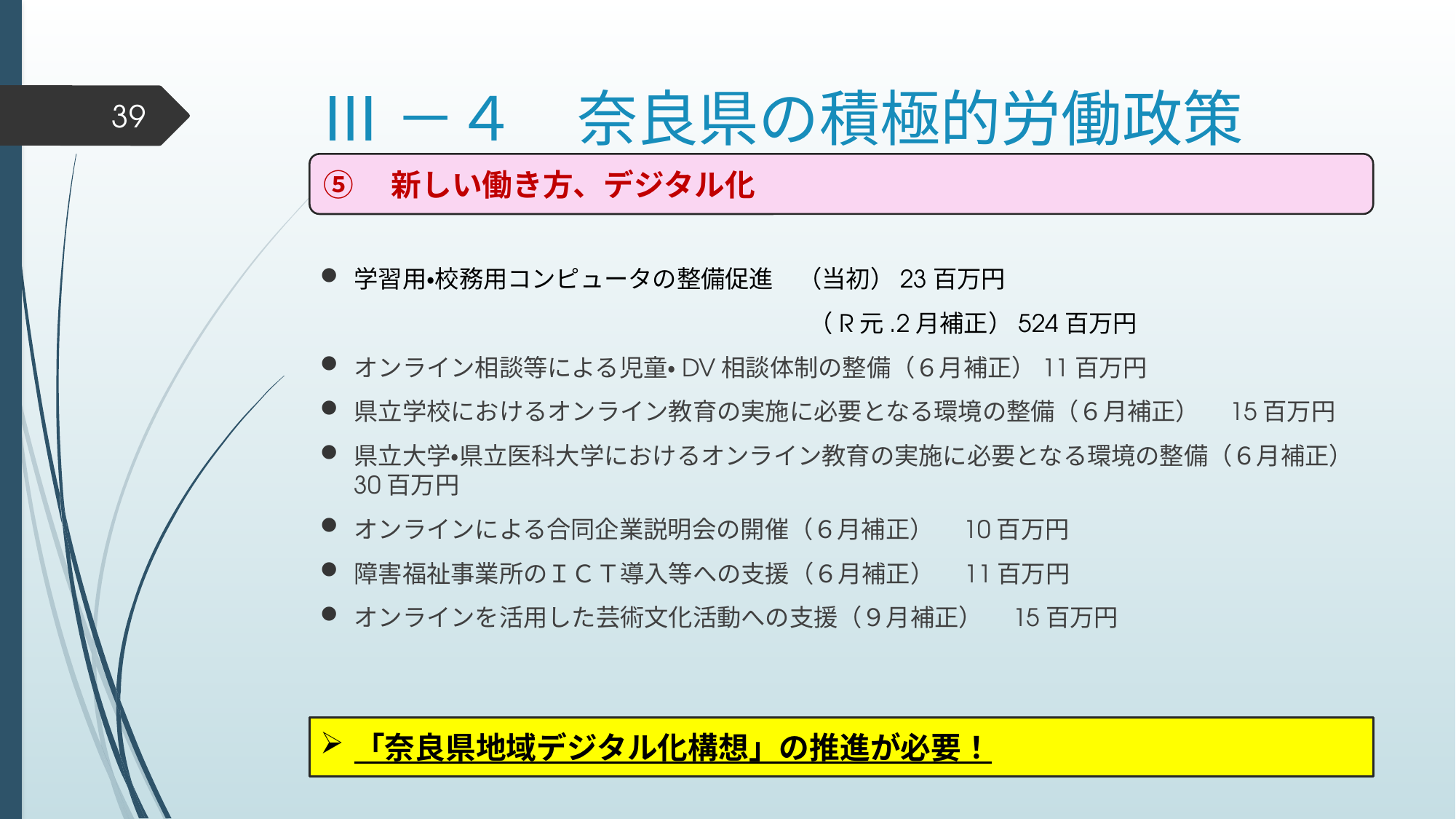

# Ⅲ－４　奈良県の積極的労働政策
39
⑤　新しい働き方、デジタル化
学習用・校務用コンピュータの整備促進　（当初）23百万円
　　　　　　　　　　　　　　　　　　　　 （R元.2月補正）524百万円
オンライン相談等による児童・DV相談体制の整備（６月補正）11百万円
県立学校におけるオンライン教育の実施に必要となる環境の整備（６月補正）　15百万円
県立大学・県立医科大学におけるオンライン教育の実施に必要となる環境の整備（６月補正）30百万円
オンラインによる合同企業説明会の開催（６月補正）　10百万円
障害福祉事業所のＩＣＴ導入等への支援（６月補正）　11百万円
オンラインを活用した芸術文化活動への支援（９月補正）　15百万円

「奈良県地域デジタル化構想」の推進が必要！
2020/9/30